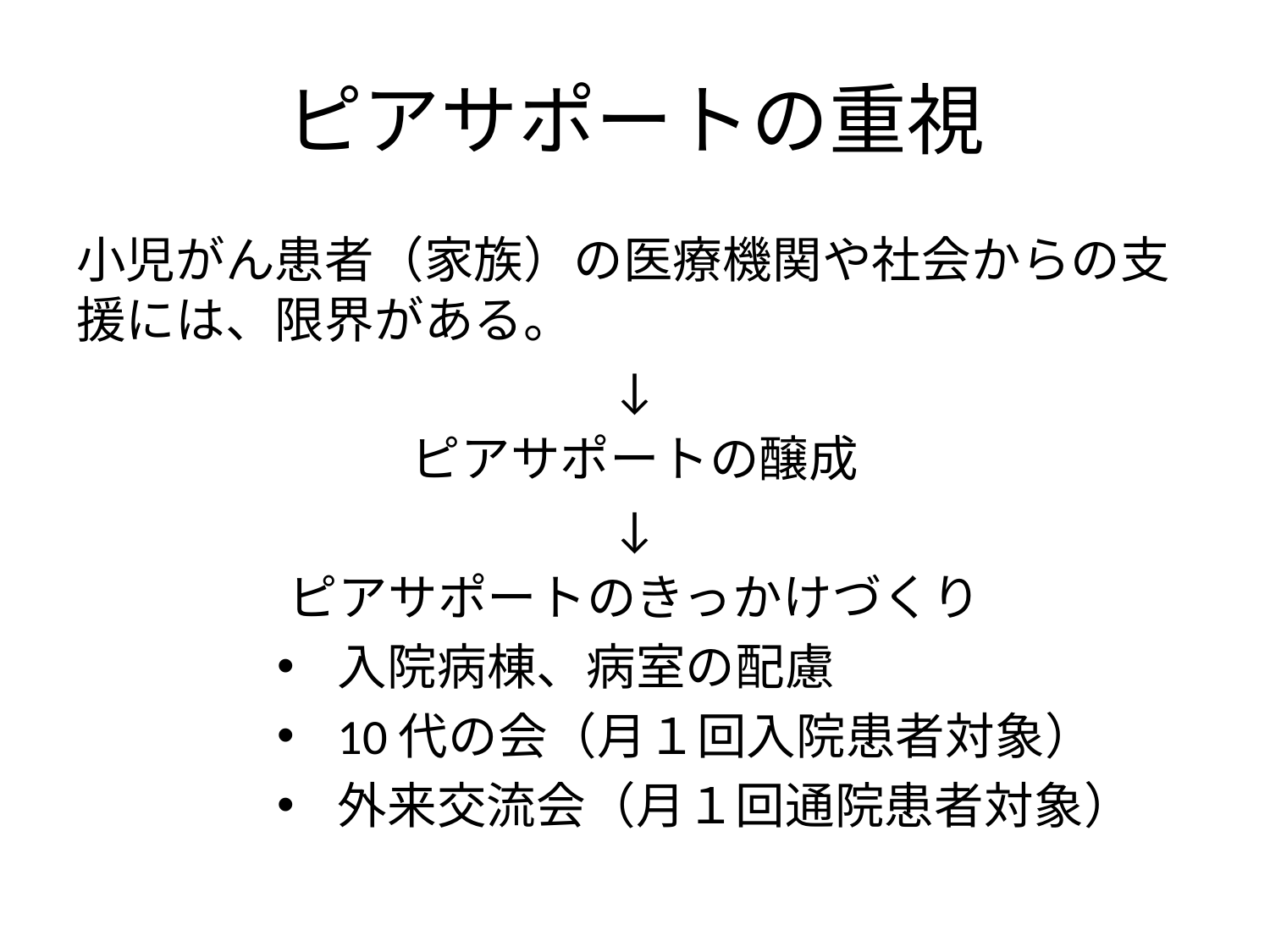

# ピアサポートの重視
小児がん患者（家族）の医療機関や社会からの支援には、限界がある。
↓
ピアサポートの醸成
↓
ピアサポートのきっかけづくり
入院病棟、病室の配慮
10代の会（月１回入院患者対象）
外来交流会（月１回通院患者対象）